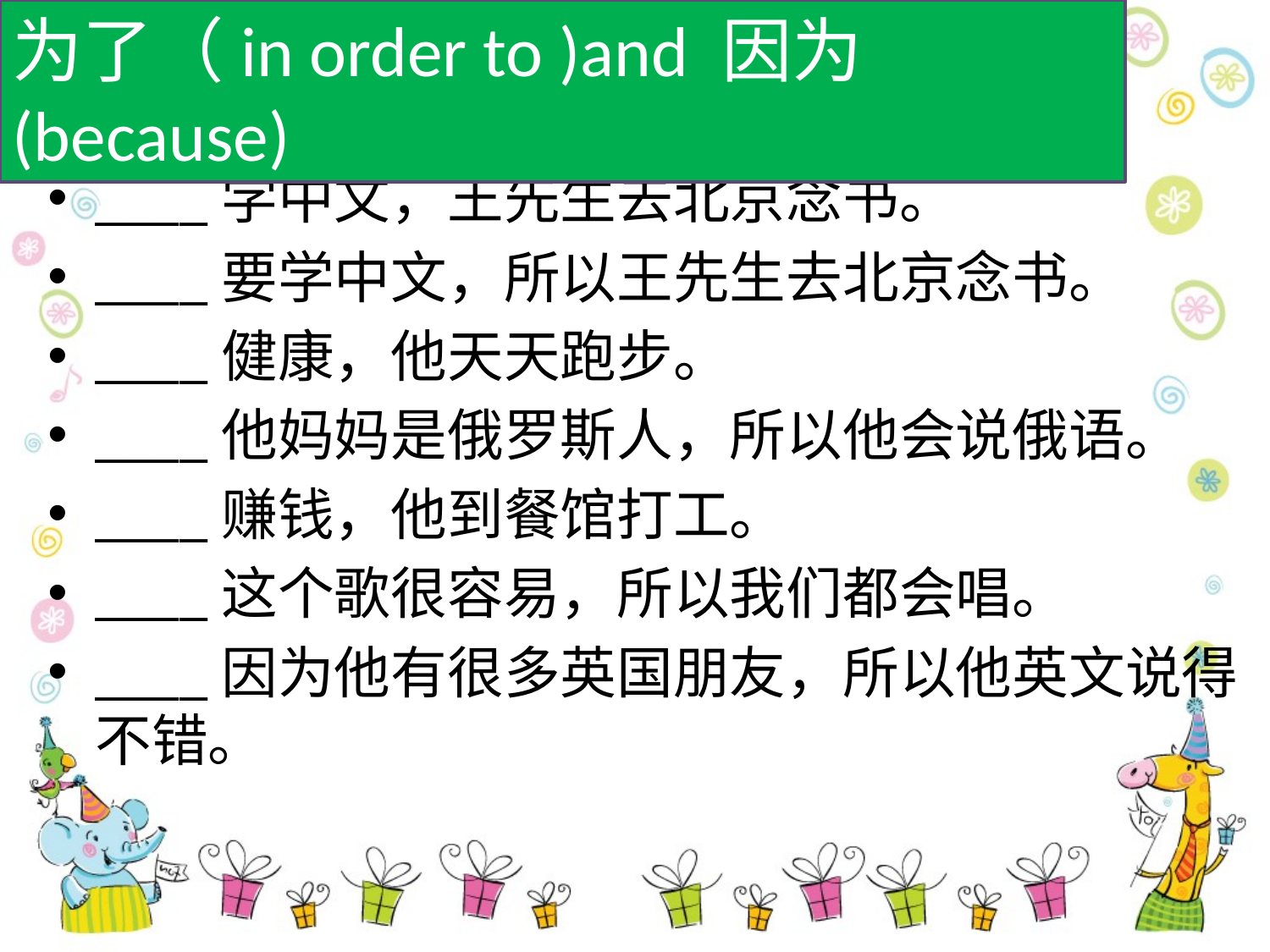

为了（in order to )and 因为(because)
____学中文，王先生去北京念书。
____要学中文，所以王先生去北京念书。
____健康，他天天跑步。
____他妈妈是俄罗斯人，所以他会说俄语。
____赚钱，他到餐馆打工。
____这个歌很容易，所以我们都会唱。
____因为他有很多英国朋友，所以他英文说得不错。